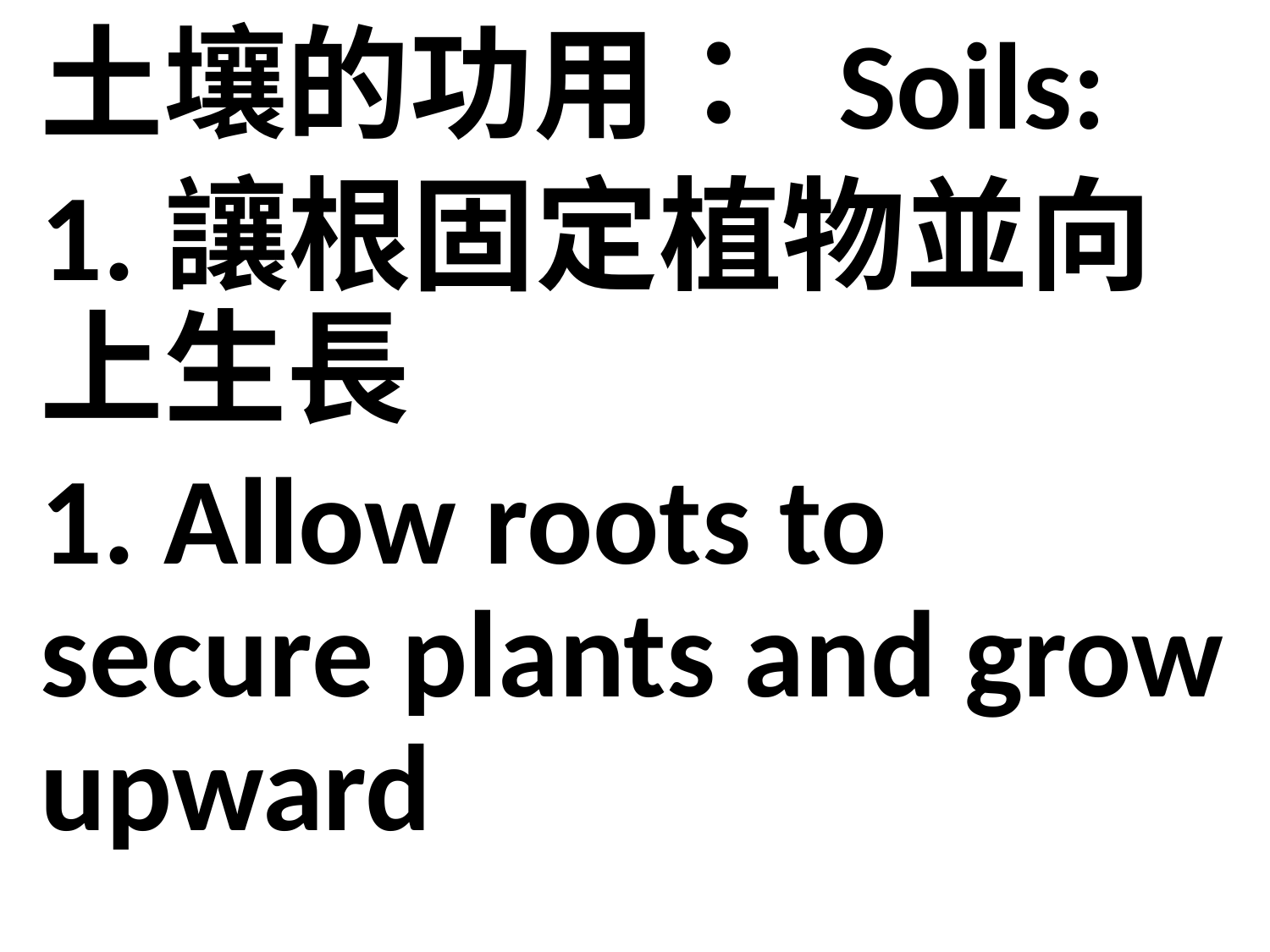

土壤的功用： Soils:
1.讓根固定植物並向上生長
1. Allow roots to secure plants and grow upward